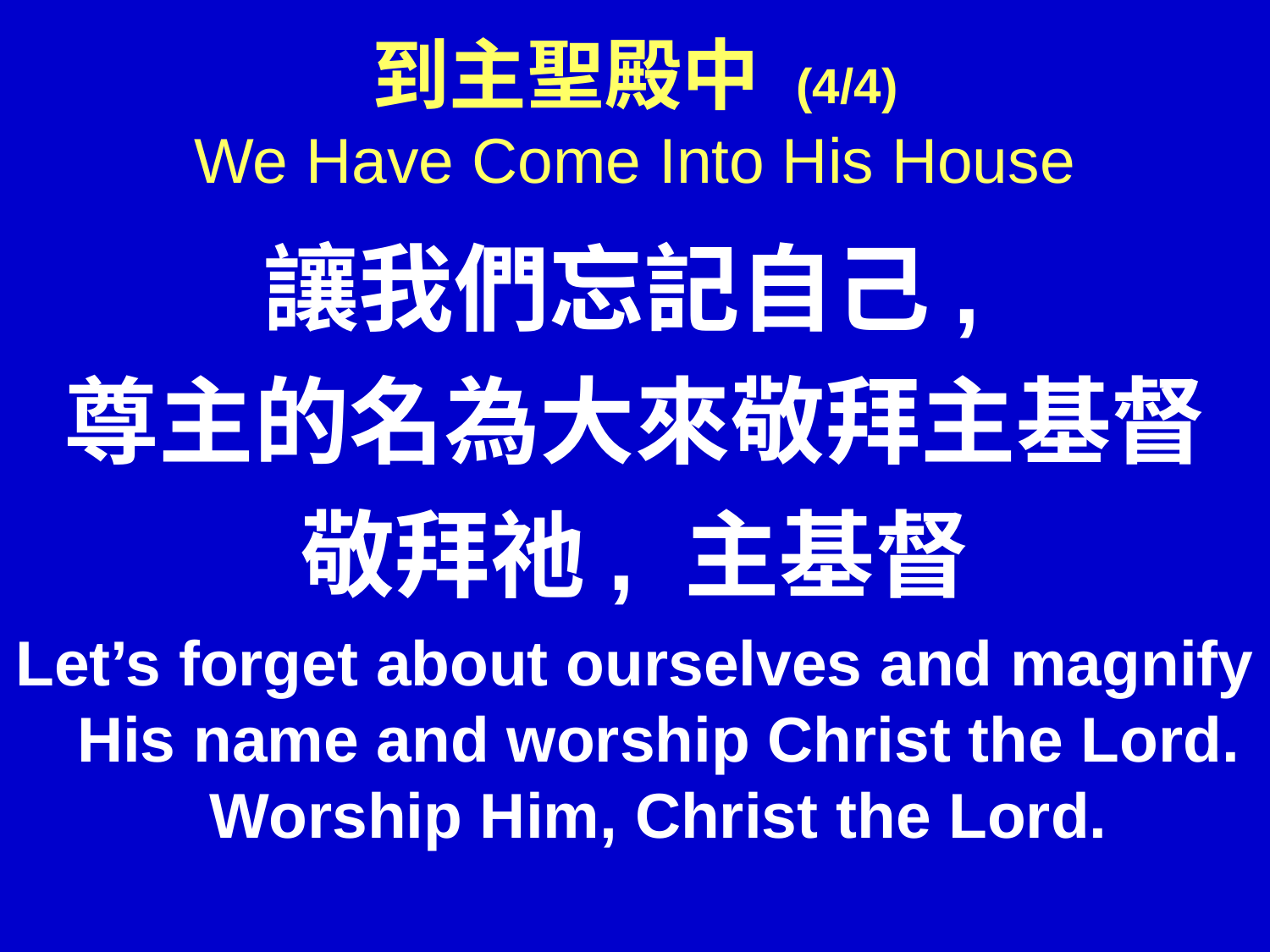

# 到主聖殿中 (4/4) We Have Come Into His House
讓我們忘記自己,
尊主的名為大來敬拜主基督
敬拜祂, 主基督
Let’s forget about ourselves and magnify His name and worship Christ the Lord. Worship Him, Christ the Lord.